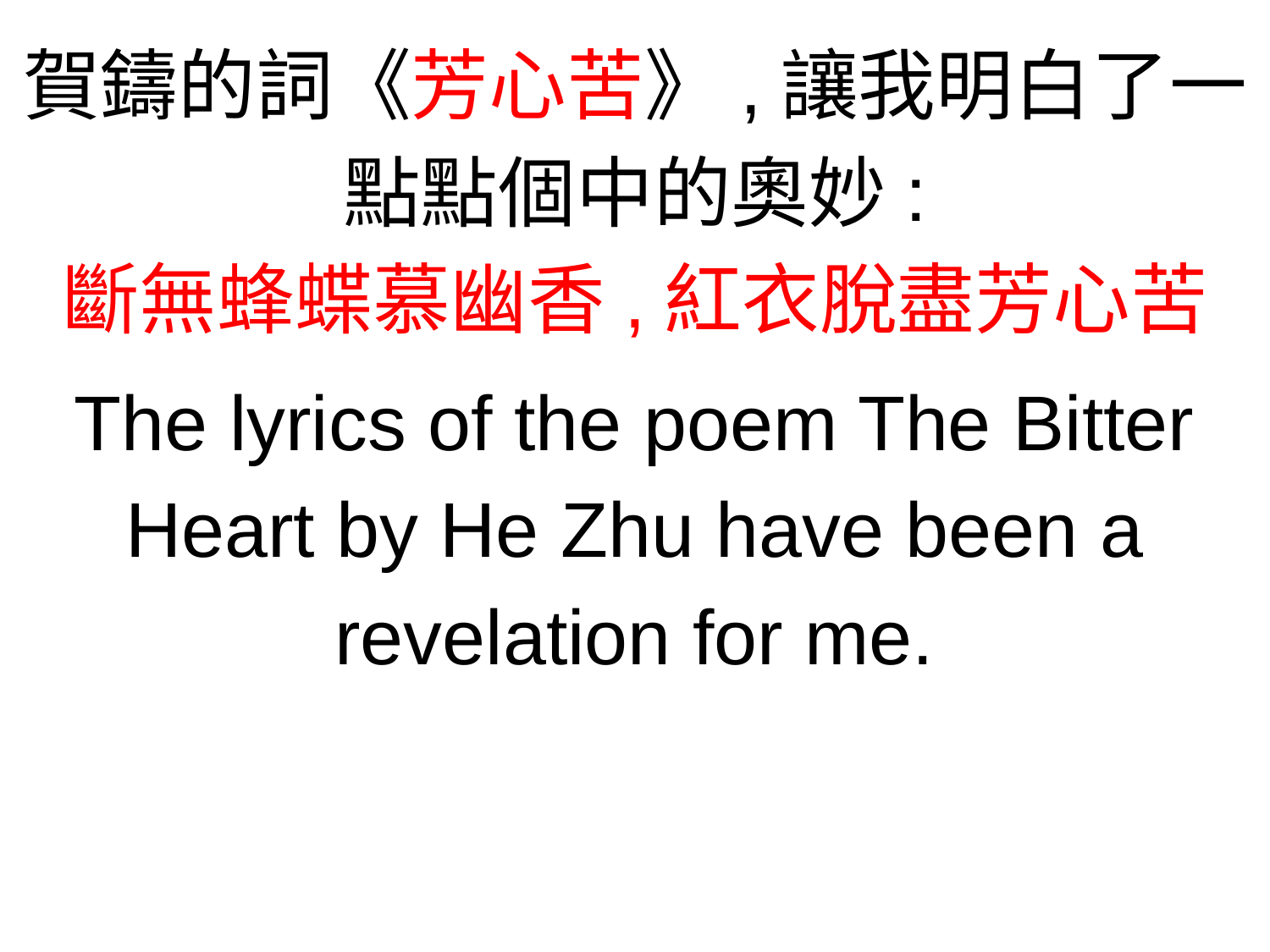

賀鑄的詞《芳心苦》,讓我明白了一點點個中的奧妙:
斷無蜂蝶慕幽香,紅衣脫盡芳心苦
The lyrics of the poem The Bitter Heart by He Zhu have been a revelation for me.